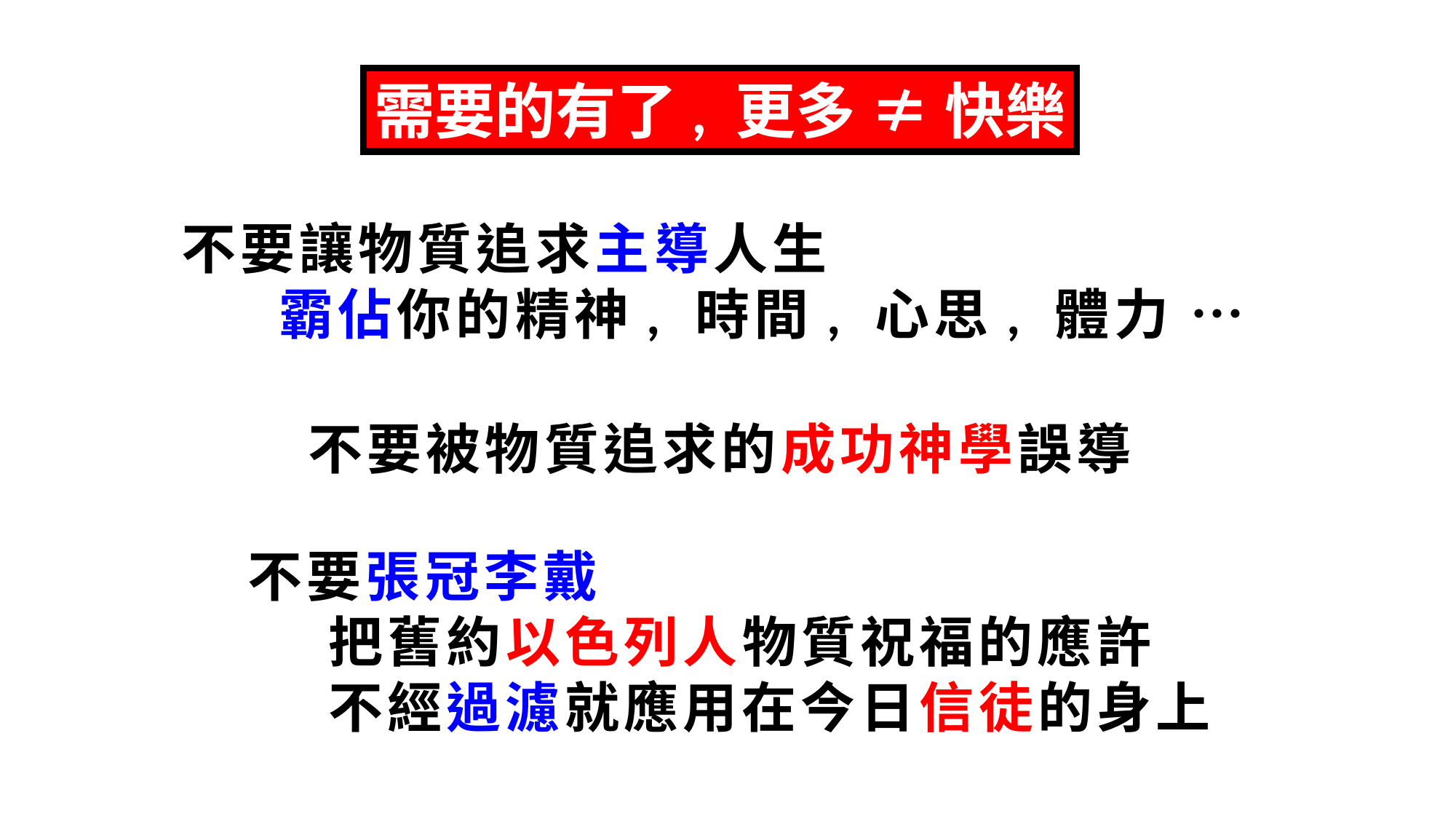

需要的有了, 更多 ≠ 快樂
不要讓物質追求主導人生
     霸佔你的精神, 時間, 心思, 體力 …
不要被物質追求的成功神學誤導
不要張冠李戴
    把舊約以色列人物質祝福的應許
    不經過濾就應用在今日信徒的身上